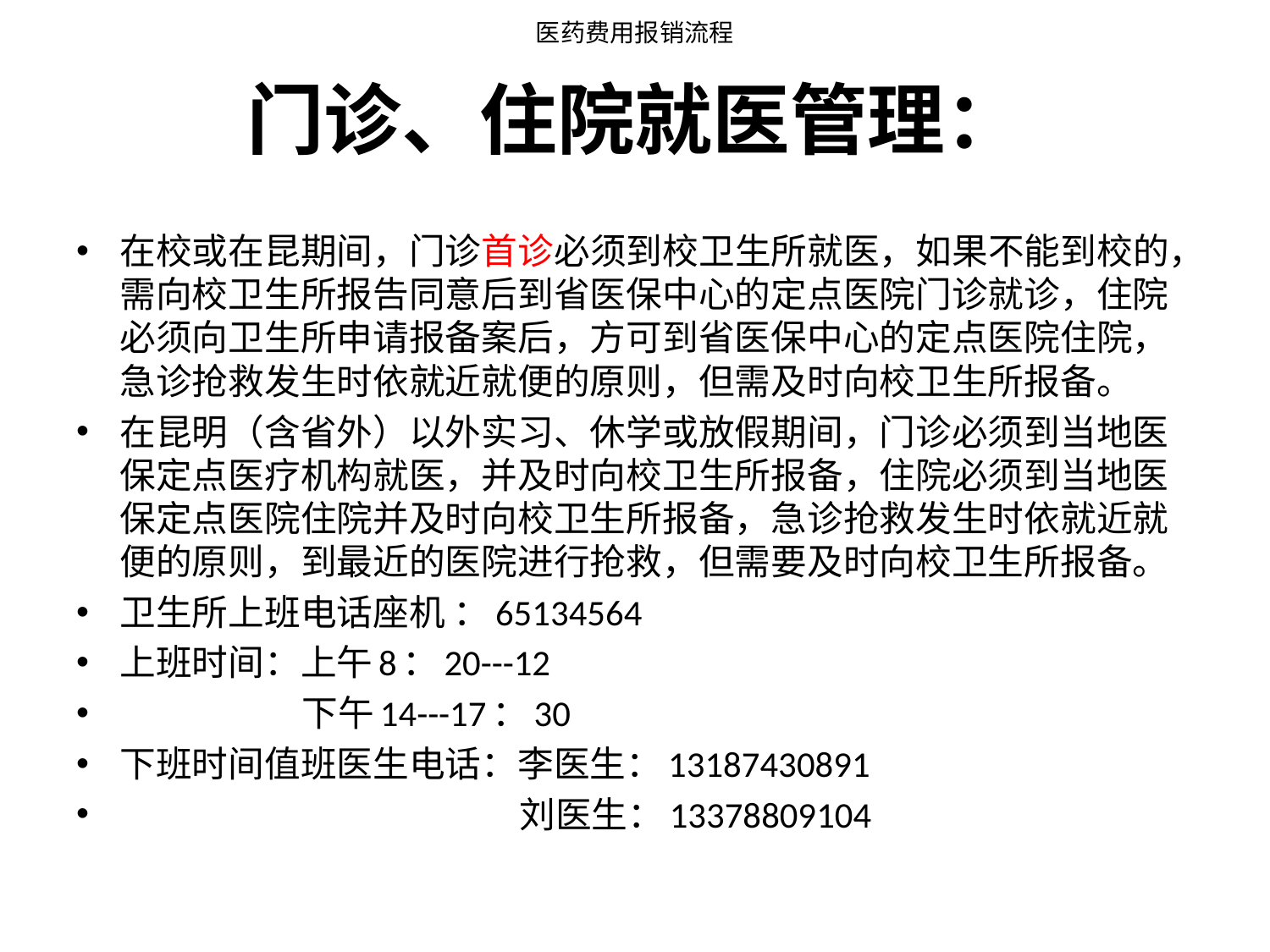

医药费用报销流程
# 门诊、住院就医管理：
在校或在昆期间，门诊首诊必须到校卫生所就医，如果不能到校的，需向校卫生所报告同意后到省医保中心的定点医院门诊就诊，住院必须向卫生所申请报备案后，方可到省医保中心的定点医院住院，急诊抢救发生时依就近就便的原则，但需及时向校卫生所报备。
在昆明（含省外）以外实习、休学或放假期间，门诊必须到当地医保定点医疗机构就医，并及时向校卫生所报备，住院必须到当地医保定点医院住院并及时向校卫生所报备，急诊抢救发生时依就近就便的原则，到最近的医院进行抢救，但需要及时向校卫生所报备。
卫生所上班电话座机 ：65134564
上班时间：上午8：20---12
                      下午14---17：30
下班时间值班医生电话：李医生：13187430891
                                                 刘医生：13378809104